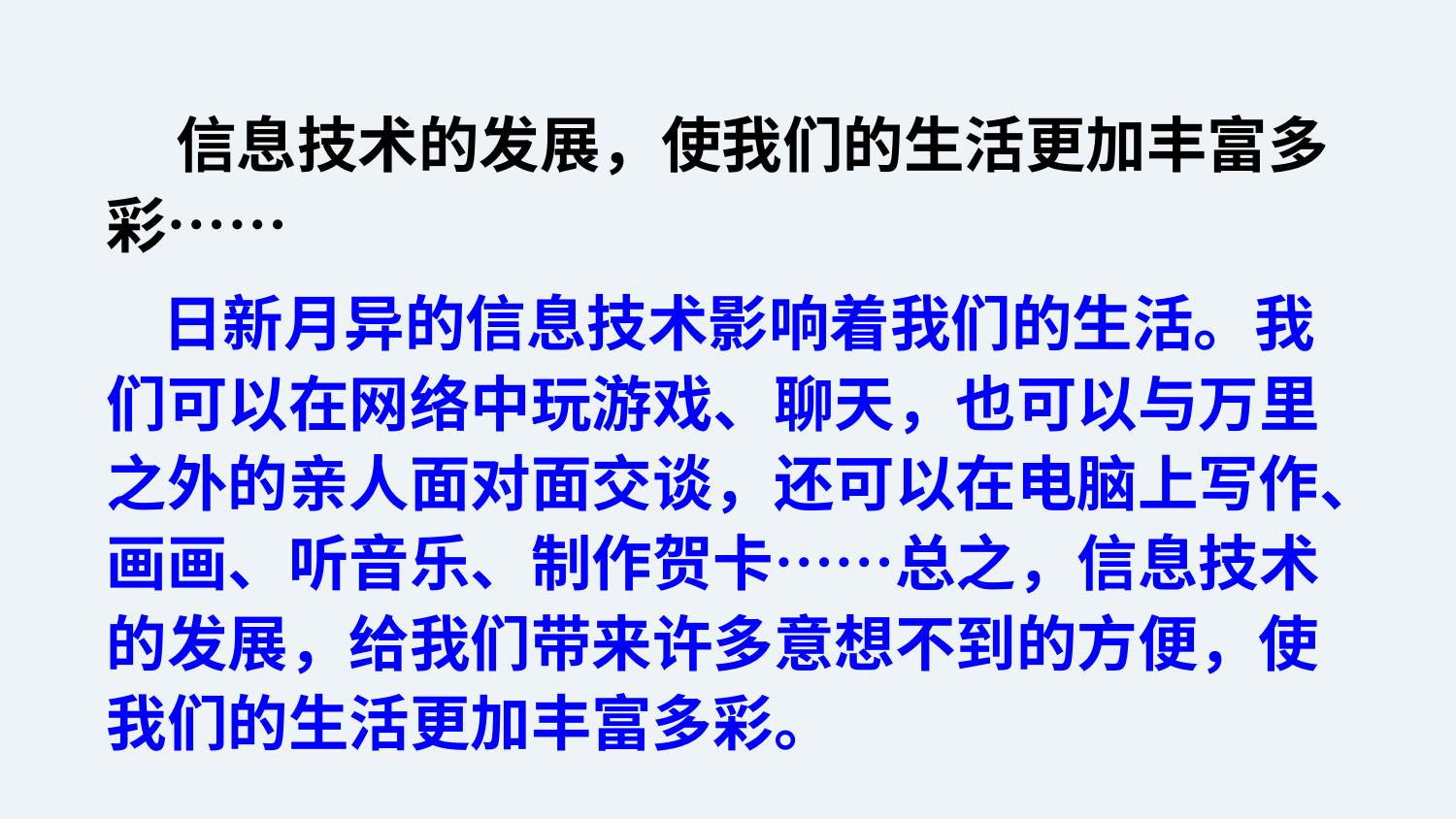

信息技术的发展，使我们的生活更加丰富多彩……
   日新月异的信息技术影响着我们的生活。我们可以在网络中玩游戏、聊天，也可以与万里之外的亲人面对面交谈，还可以在电脑上写作、画画、听音乐、制作贺卡……总之，信息技术的发展，给我们带来许多意想不到的方便，使我们的生活更加丰富多彩。